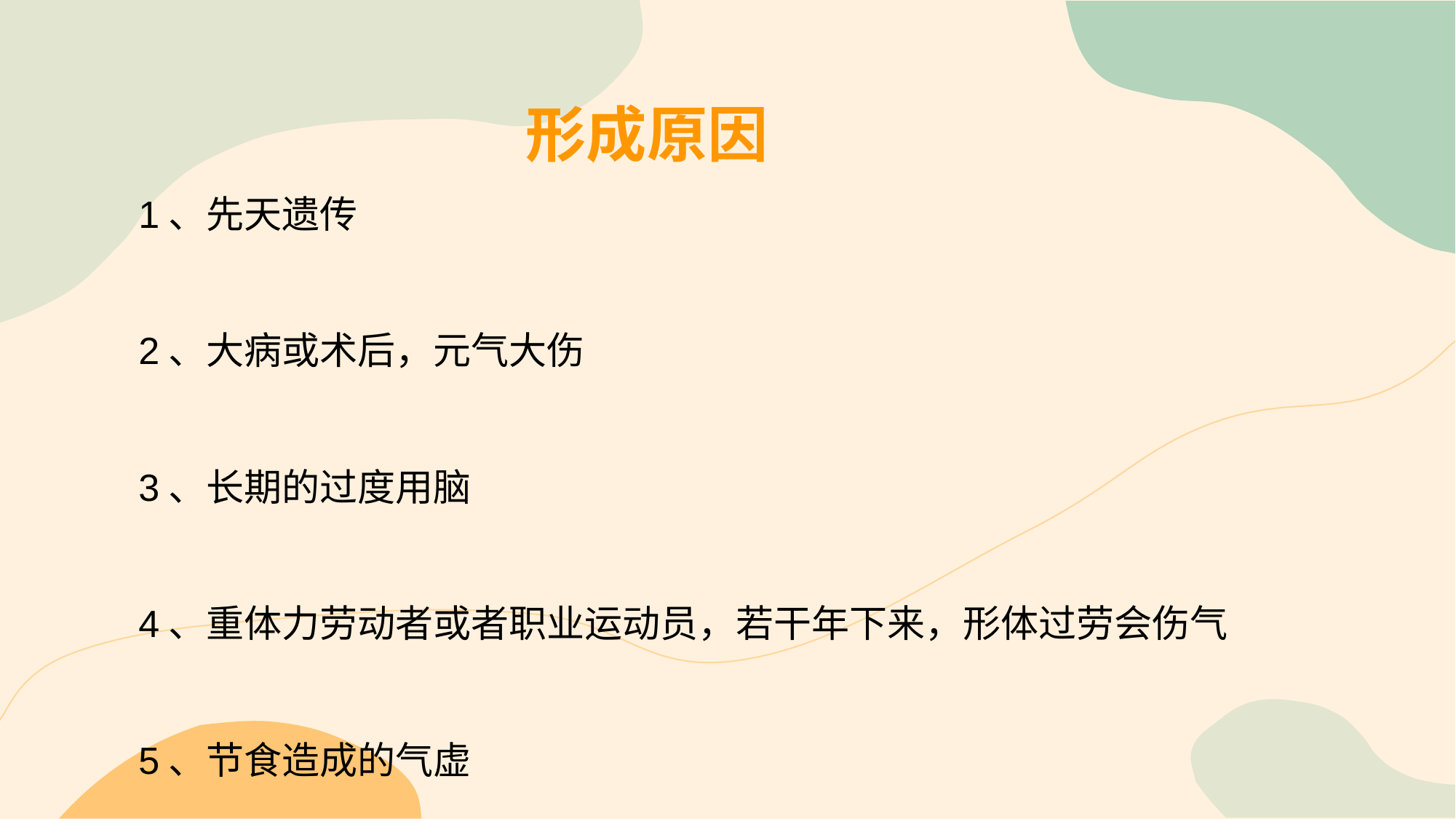

形成原因
1、先天遗传

2、大病或术后，元气大伤

3、长期的过度用脑

4、重体力劳动者或者职业运动员，若干年下来，形体过劳会伤气

5、节食造成的气虚